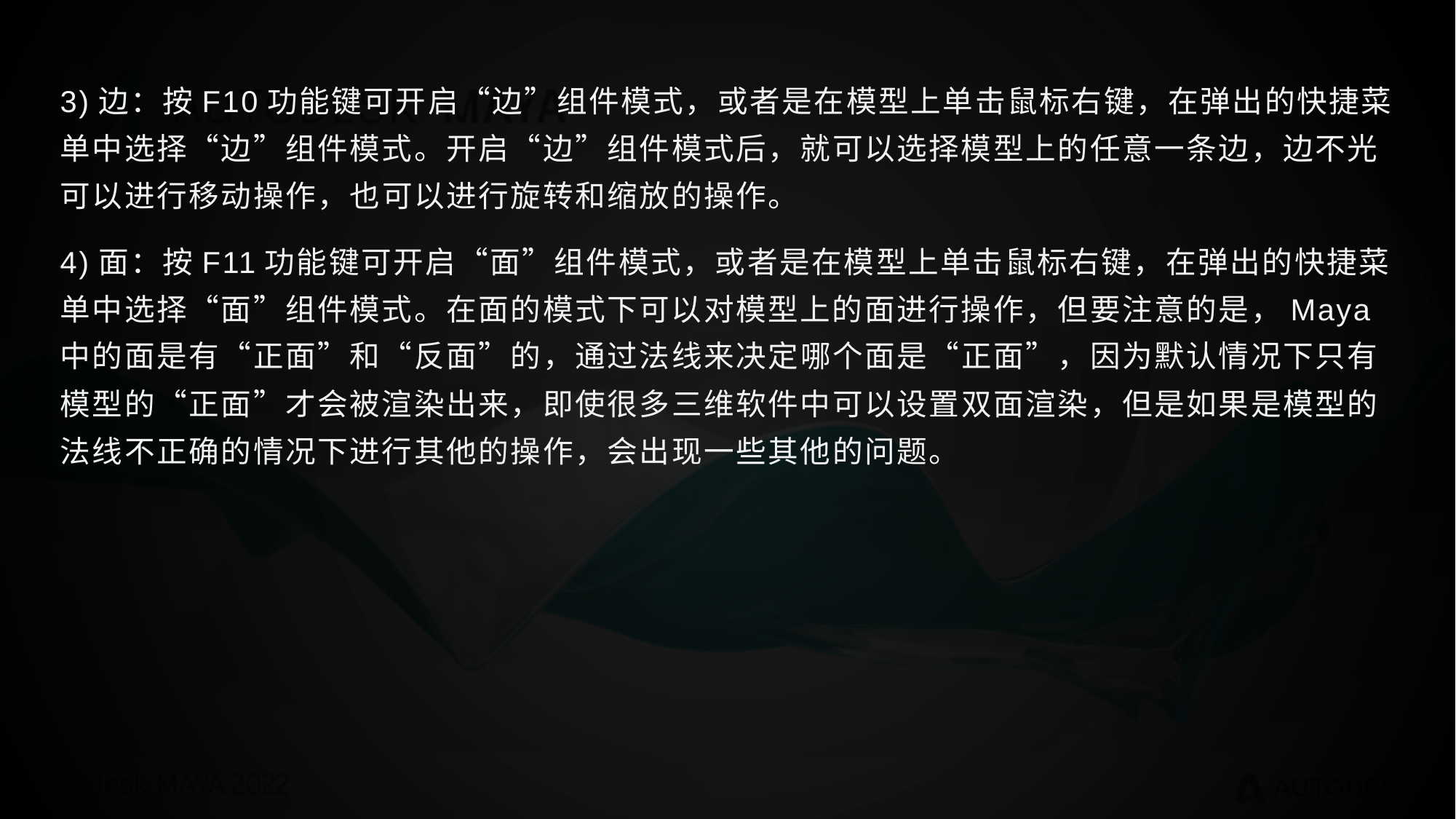

3)边：按F10功能键可开启“边”组件模式，或者是在模型上单击鼠标右键，在弹出的快捷菜单中选择“边”组件模式。开启“边”组件模式后，就可以选择模型上的任意一条边，边不光可以进行移动操作，也可以进行旋转和缩放的操作。
4)面：按F11功能键可开启“面”组件模式，或者是在模型上单击鼠标右键，在弹出的快捷菜单中选择“面”组件模式。在面的模式下可以对模型上的面进行操作，但要注意的是，Maya中的面是有“正面”和“反面”的，通过法线来决定哪个面是“正面”，因为默认情况下只有模型的“正面”才会被渲染出来，即使很多三维软件中可以设置双面渲染，但是如果是模型的法线不正确的情况下进行其他的操作，会出现一些其他的问题。